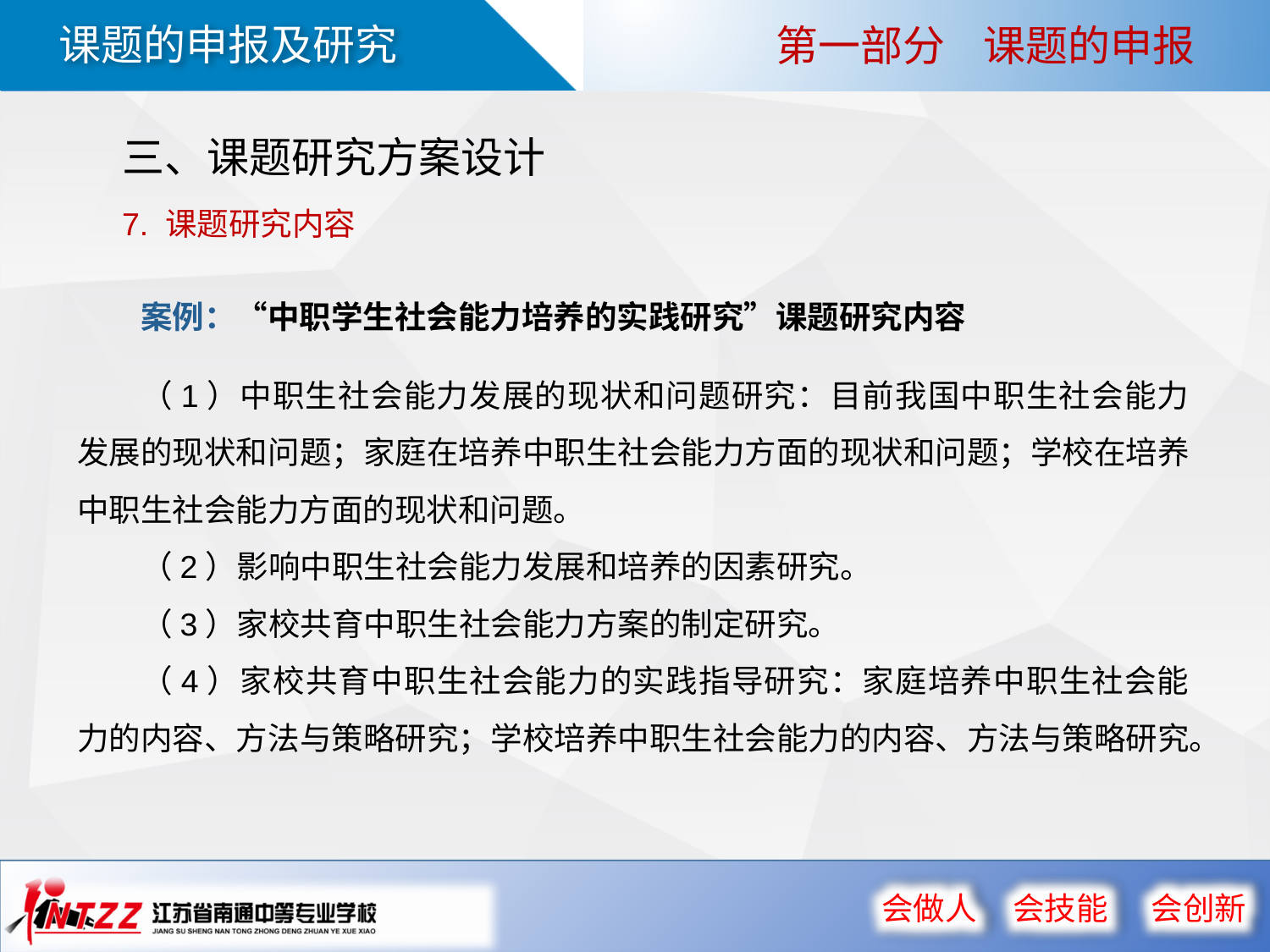

第一部分    课题的申报
三、课题研究方案设计
7. 课题研究内容
案例：“中职学生社会能力培养的实践研究”课题研究内容
（1）中职生社会能力发展的现状和问题研究：目前我国中职生社会能力发展的现状和问题；家庭在培养中职生社会能力方面的现状和问题；学校在培养中职生社会能力方面的现状和问题。
（2）影响中职生社会能力发展和培养的因素研究。
（3）家校共育中职生社会能力方案的制定研究。
（4）家校共育中职生社会能力的实践指导研究：家庭培养中职生社会能力的内容、方法与策略研究；学校培养中职生社会能力的内容、方法与策略研究。